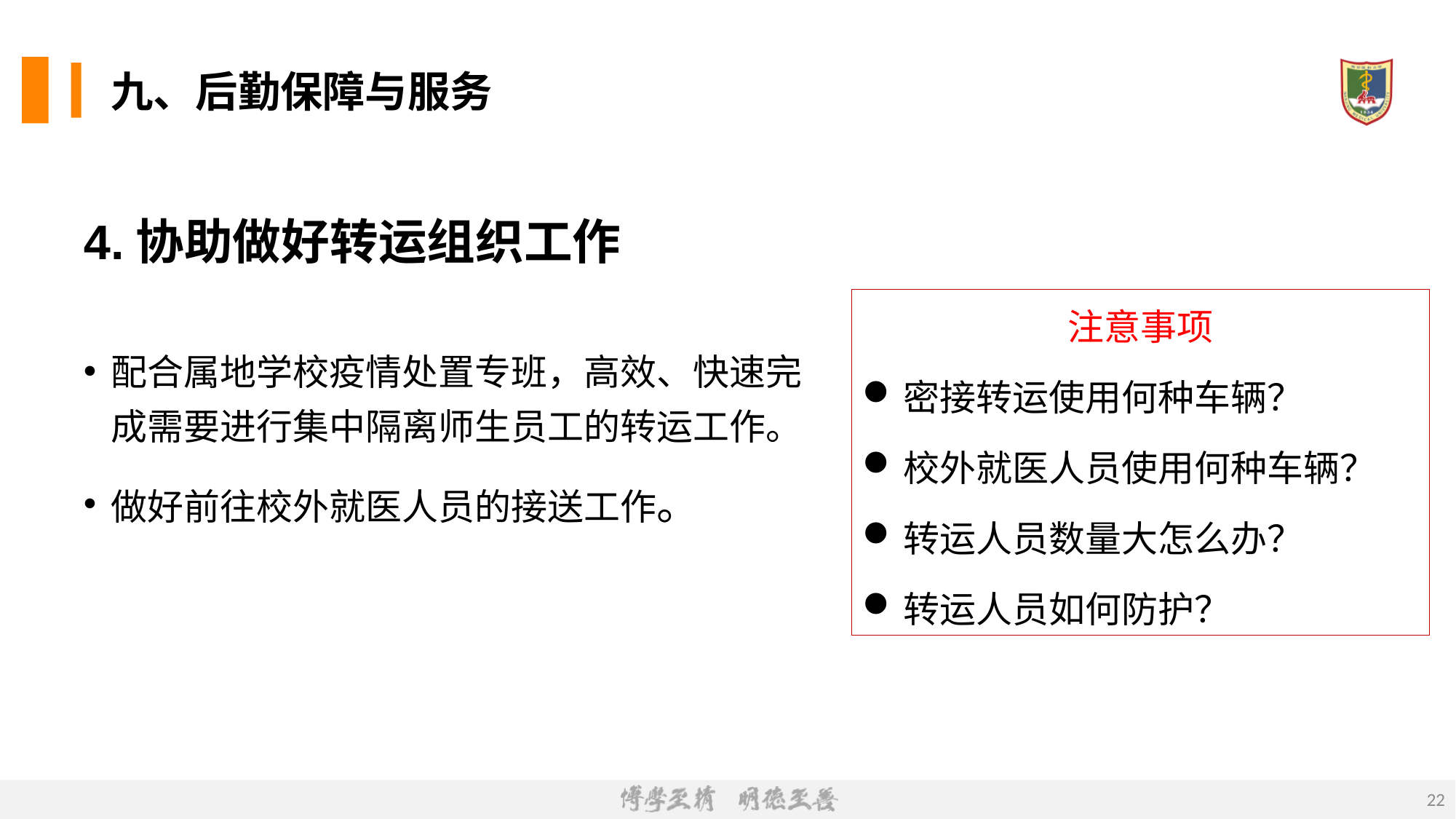

# 九、后勤保障与服务
4.协助做好转运组织工作

配合属地学校疫情处置专班，高效、快速完成需要进行集中隔离师生员工的转运工作。
做好前往校外就医人员的接送工作。
注意事项
密接转运使用何种车辆？
校外就医人员使用何种车辆？
转运人员数量大怎么办？
转运人员如何防护？
22